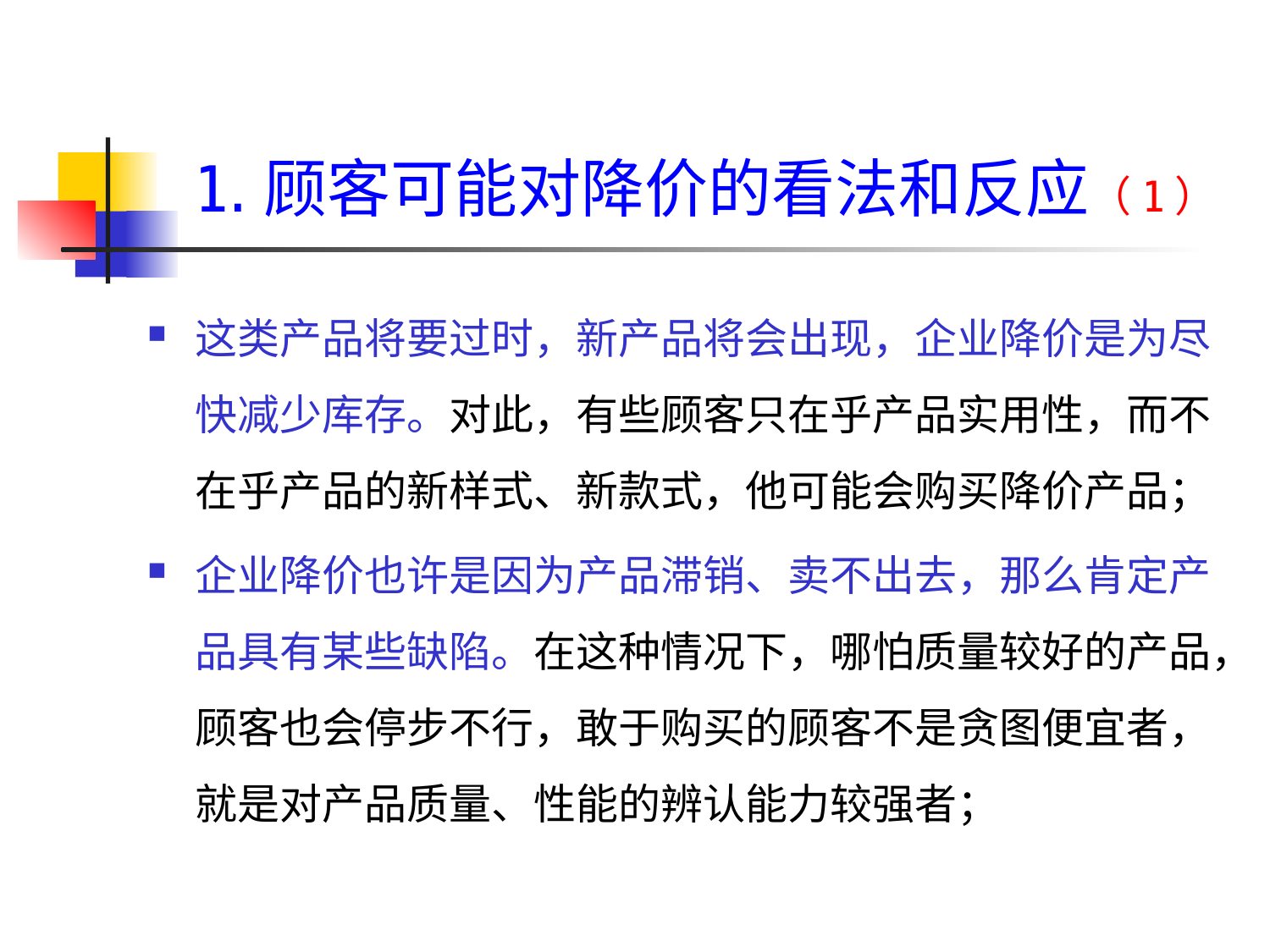

# 1.顾客可能对降价的看法和反应（1）
这类产品将要过时，新产品将会出现，企业降价是为尽快减少库存。对此，有些顾客只在乎产品实用性，而不在乎产品的新样式、新款式，他可能会购买降价产品；
企业降价也许是因为产品滞销、卖不出去，那么肯定产品具有某些缺陷。在这种情况下，哪怕质量较好的产品，顾客也会停步不行，敢于购买的顾客不是贪图便宜者，就是对产品质量、性能的辨认能力较强者；
70